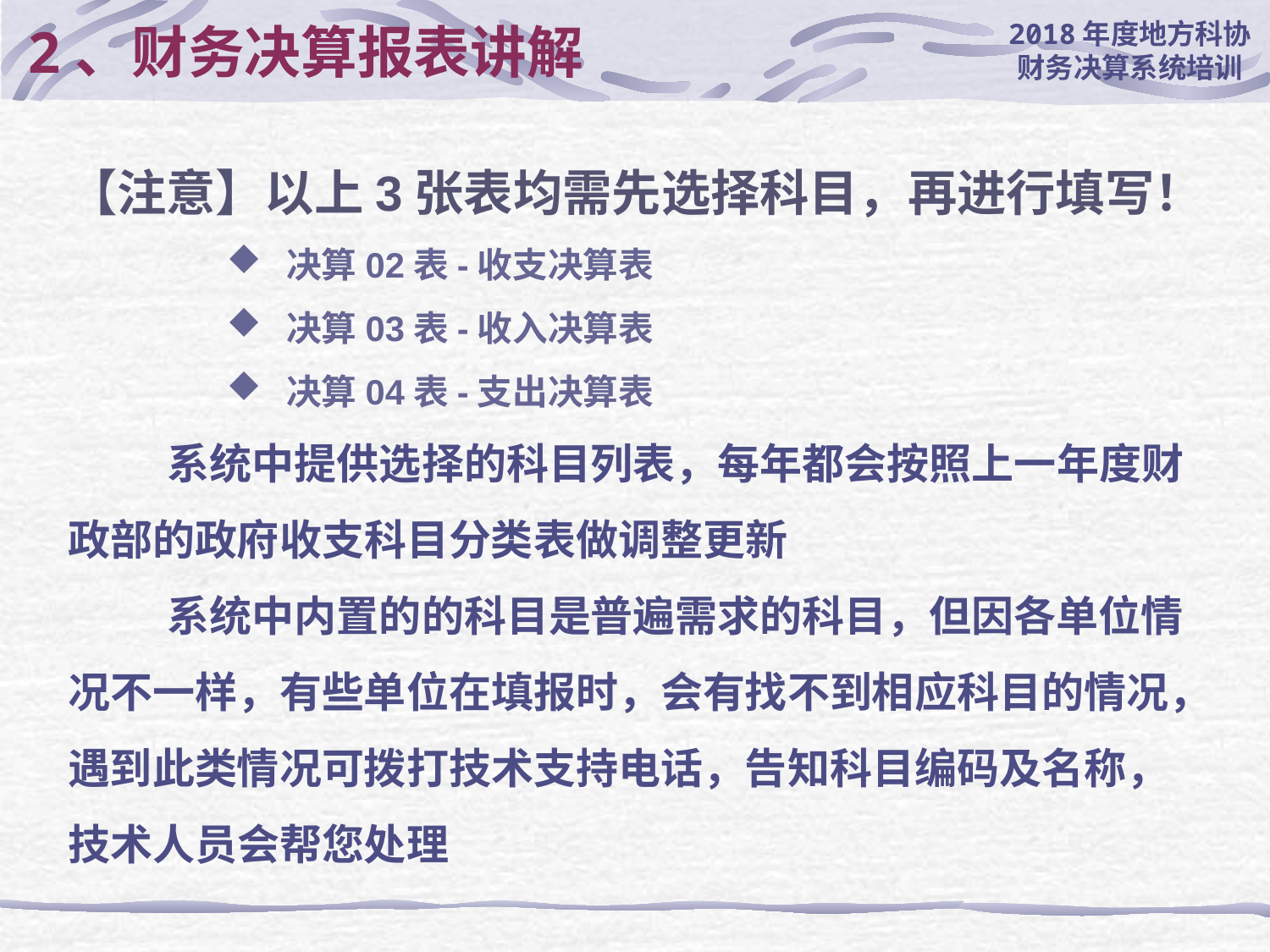

# 2、财务决算报表讲解
【注意】以上3张表均需先选择科目，再进行填写！
  决算02表-收支决算表
  决算03表-收入决算表
  决算04表-支出决算表
系统中提供选择的科目列表，每年都会按照上一年度财政部的政府收支科目分类表做调整更新
系统中内置的的科目是普遍需求的科目，但因各单位情况不一样，有些单位在填报时，会有找不到相应科目的情况，遇到此类情况可拨打技术支持电话，告知科目编码及名称，技术人员会帮您处理